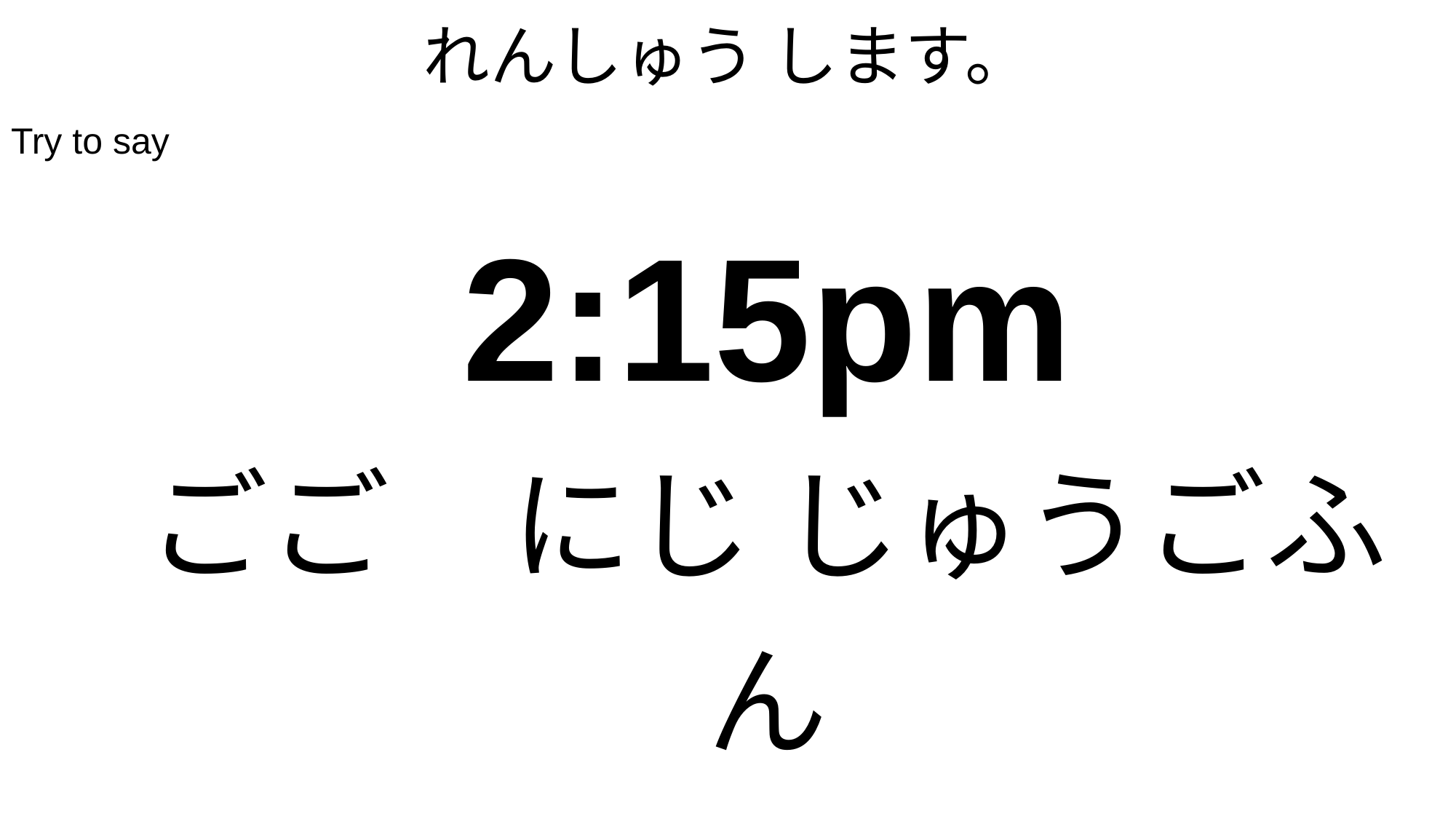

# れんしゅう します。
Try to say
| 2:15pm |
| --- |
| ごご　にじ じゅうごふん |